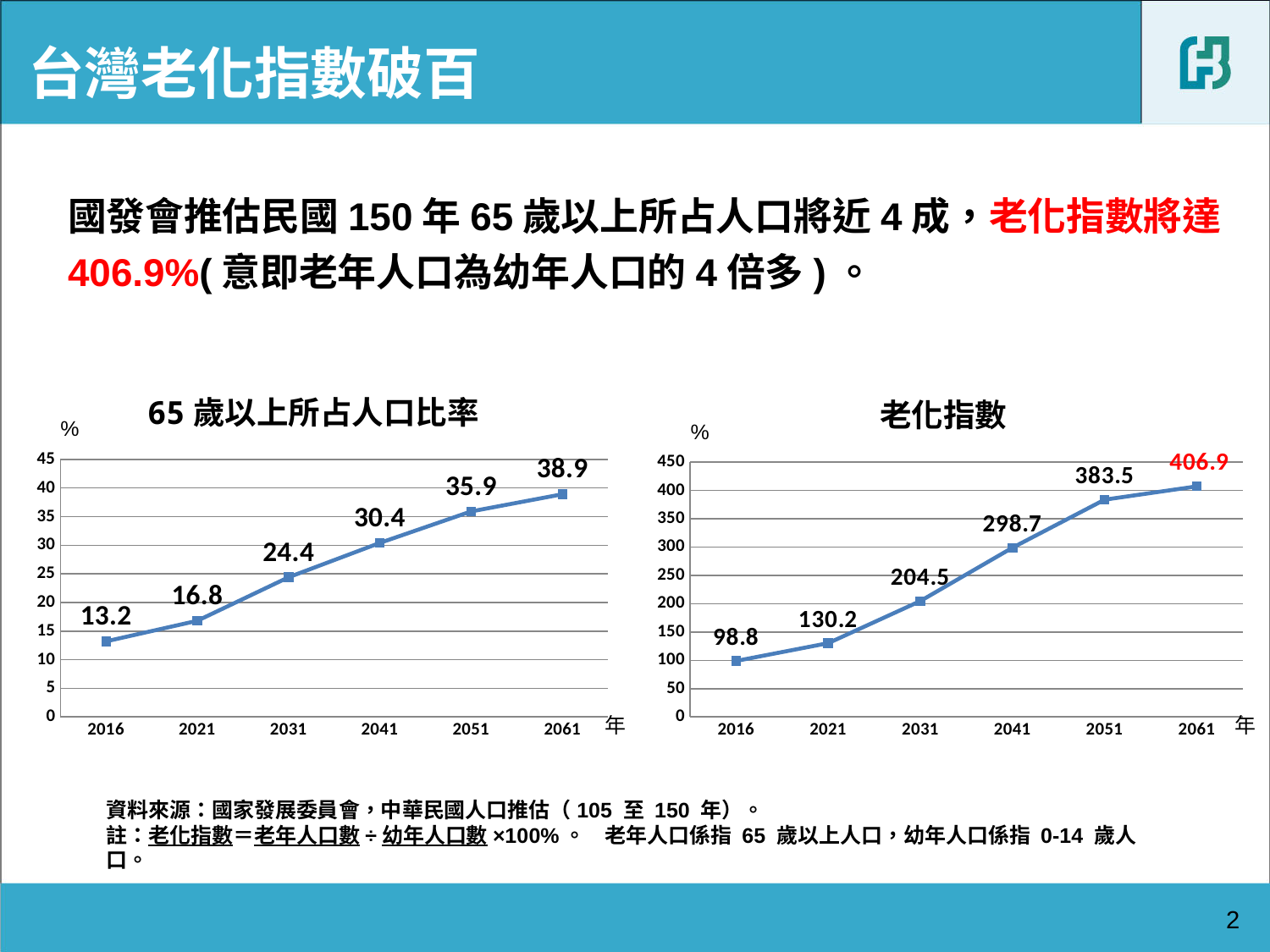

# 台灣老化指數破百
國發會推估民國150年65歲以上所占人口將近4成，老化指數將達406.9%(意即老年人口為幼年人口的4倍多)。

### Chart: 65歲以上所占人口比率

| Category | 65歲以上所占比率 (%)  |
|---|---|
| 2016 | 13.2 |
| 2021 | 16.8 |
| 2031 | 24.4 |
| 2041 | 30.4 |
| 2051 | 35.9 |
| 2061 | 38.9 |

### Chart: 老化指數

| Category | 老化指數1) (%)  |
|---|---|
| 2016 | 98.8 |
| 2021 | 130.2 |
| 2031 | 204.5 |
| 2041 | 298.7 |
| 2051 | 383.5 |
| 2061 | 406.9 |
%
%
年
年
資料來源：國家發展委員會，中華民國人口推估（105 至 150 年）。
註：老化指數＝老年人口數÷幼年人口數×100%。    老年人口係指 65 歲以上人口，幼年人口係指 0-14 歲人口。
2